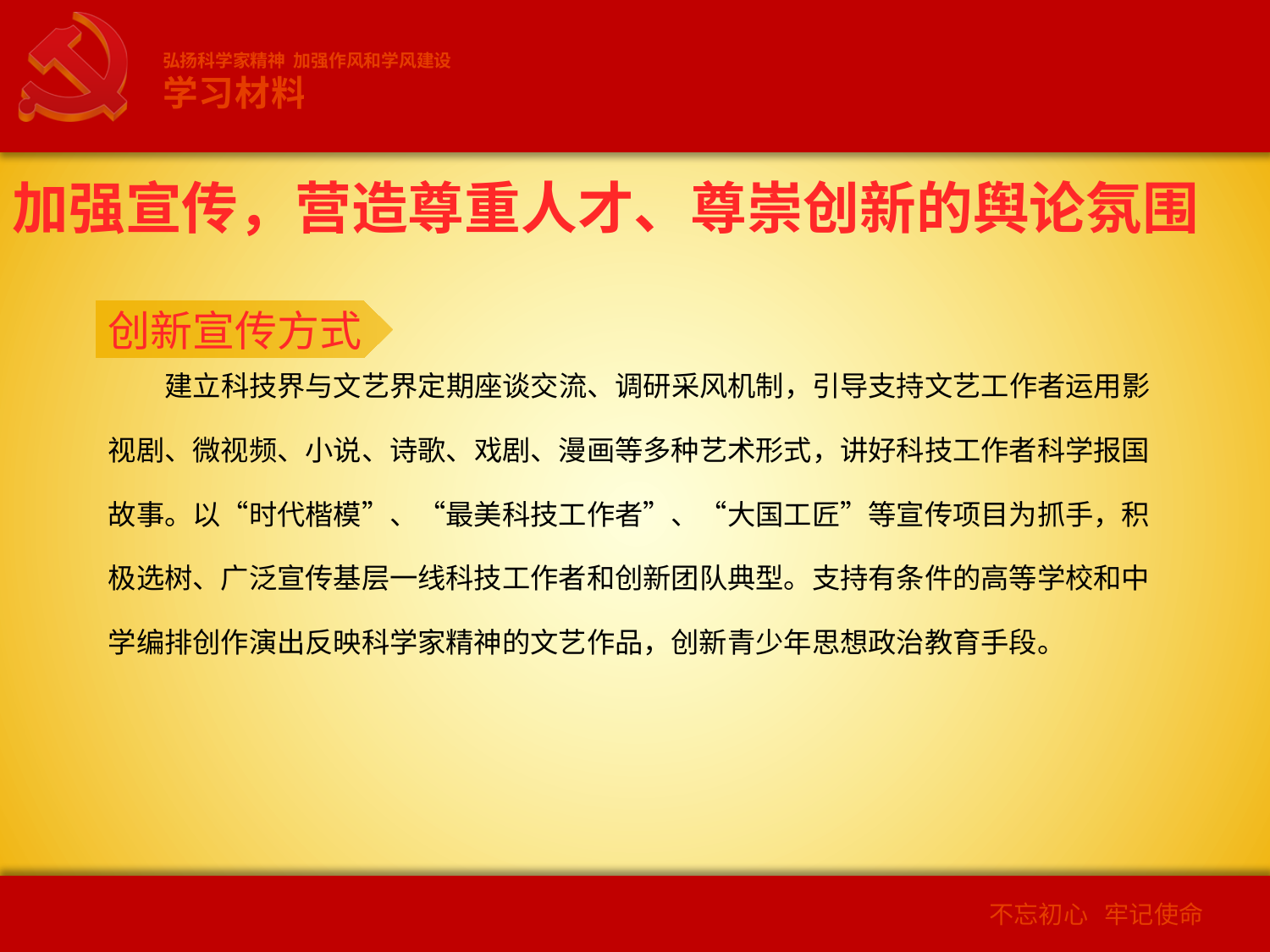

弘扬科学家精神  加强作风和学风建设
学习材料

加强宣传，营造尊重人才、尊崇创新的舆论氛围
创新宣传方式
建立科技界与文艺界定期座谈交流、调研采风机制，引导支持文艺工作者运用影视剧、微视频、小说、诗歌、戏剧、漫画等多种艺术形式，讲好科技工作者科学报国故事。以“时代楷模”、“最美科技工作者”、“大国工匠”等宣传项目为抓手，积极选树、广泛宣传基层一线科技工作者和创新团队典型。支持有条件的高等学校和中学编排创作演出反映科学家精神的文艺作品，创新青少年思想政治教育手段。

2
不忘初心   牢记使命